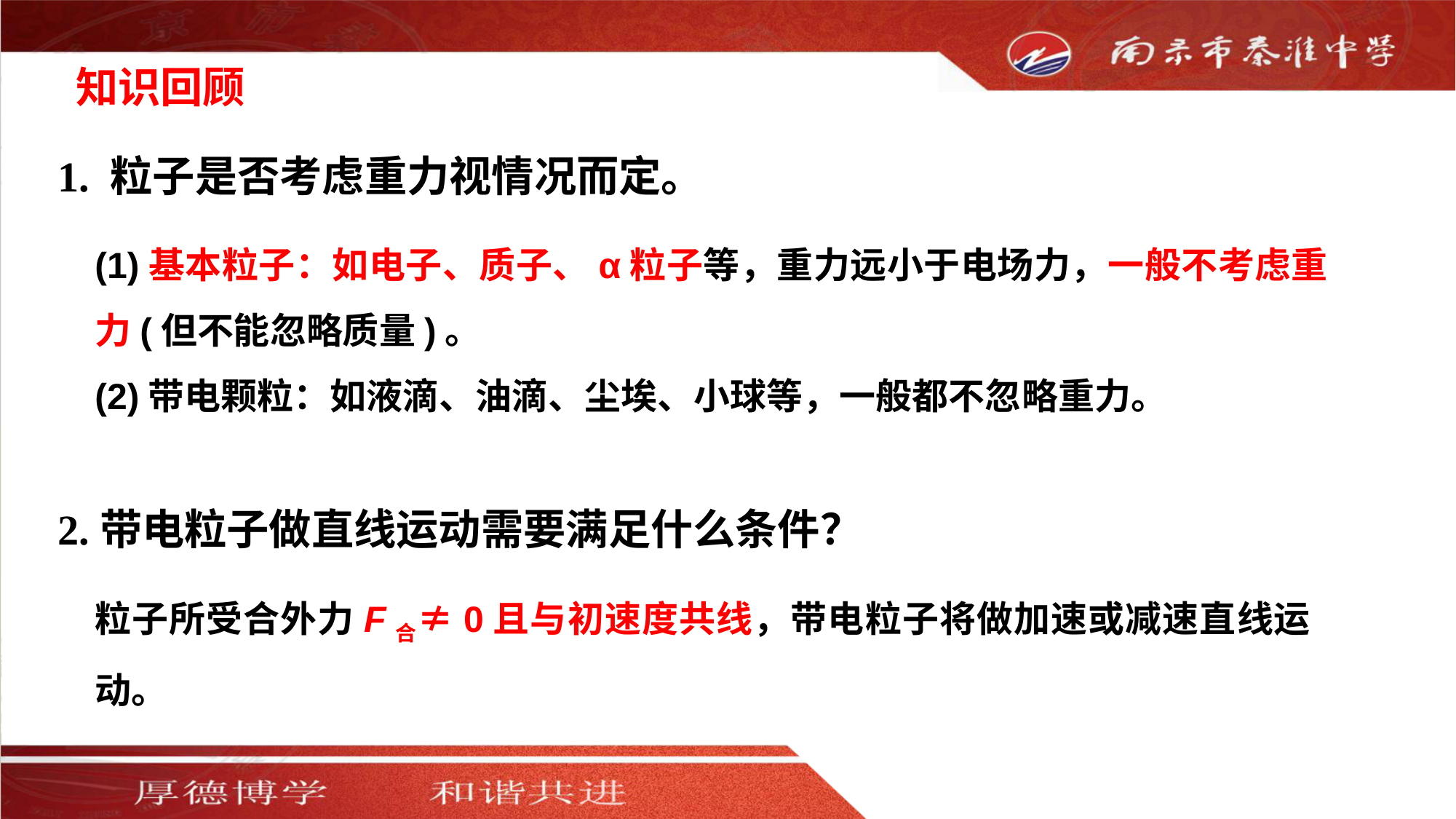

知识回顾
1. 粒子是否考虑重力视情况而定。

(1)基本粒子：如电子、质子、α粒子等，重力远小于电场力，一般不考虑重力(但不能忽略质量)。
(2)带电颗粒：如液滴、油滴、尘埃、小球等，一般都不忽略重力。
2.带电粒子做直线运动需要满足什么条件？
粒子所受合外力F合≠0且与初速度共线，带电粒子将做加速或减速直线运动。